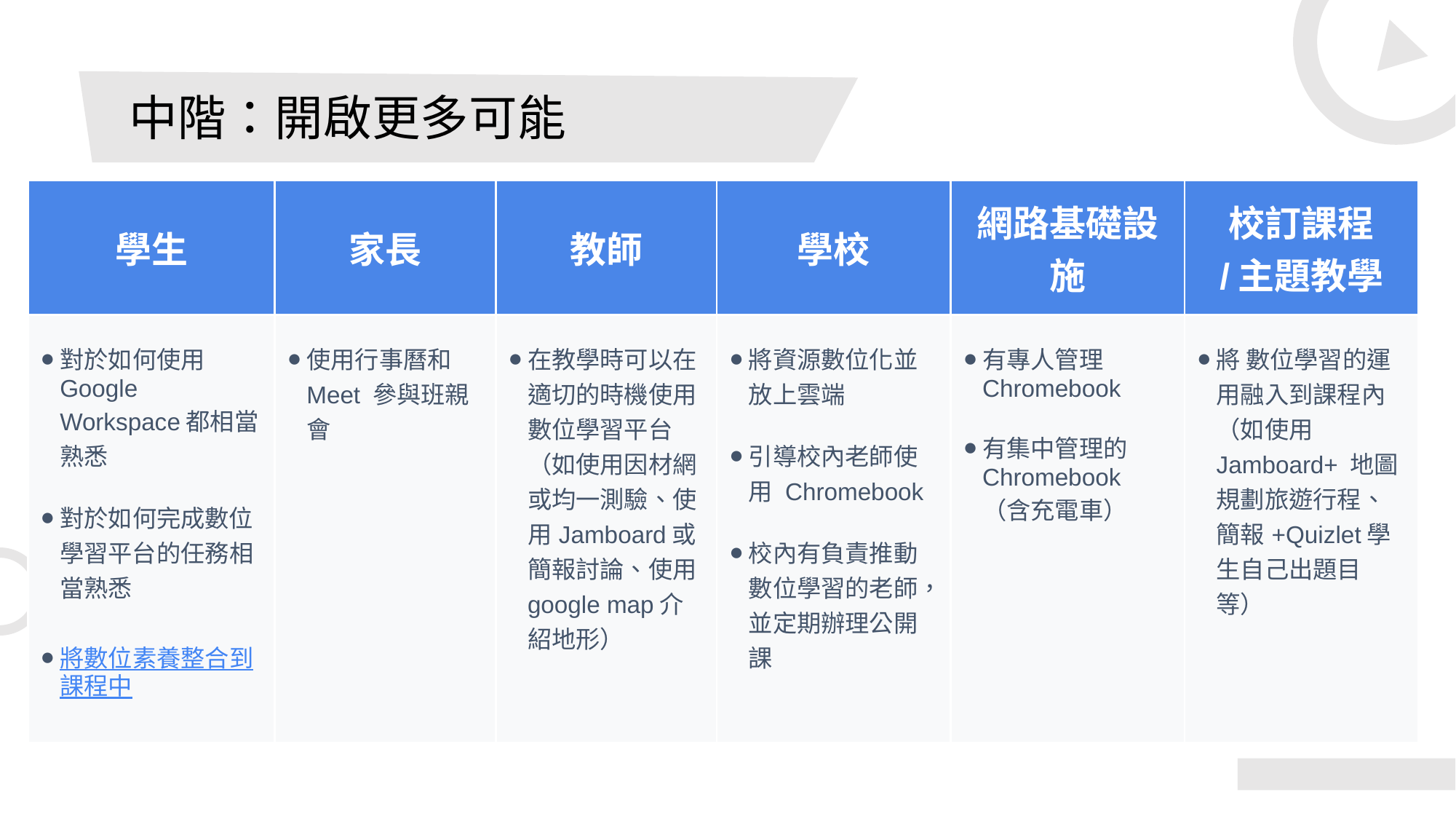

# 中階：開啟更多可能
| 學生 | 家長 | 教師 | 學校 | 網路基礎設施 | 校訂課程 /主題教學 |
| --- | --- | --- | --- | --- | --- |
| 對於如何使用Google Workspace都相當熟悉 對於如何完成數位學習平台的任務相當熟悉 將數位素養整合到課程中 | 使用行事曆和 Meet 參與班親會 | 在教學時可以在適切的時機使用數位學習平台（如使用因材網或均一測驗、使用Jamboard或簡報討論、使用google map介紹地形） | 將資源數位化並放上雲端 引導校內老師使用 Chromebook 校內有負責推動數位學習的老師，並定期辦理公開課 | 有專人管理 Chromebook 有集中管理的 Chromebook （含充電車） | 將 數位學習的運用融入到課程內（如使用 Jamboard+ 地圖規劃旅遊行程、簡報+Quizlet學生自己出題目等） |